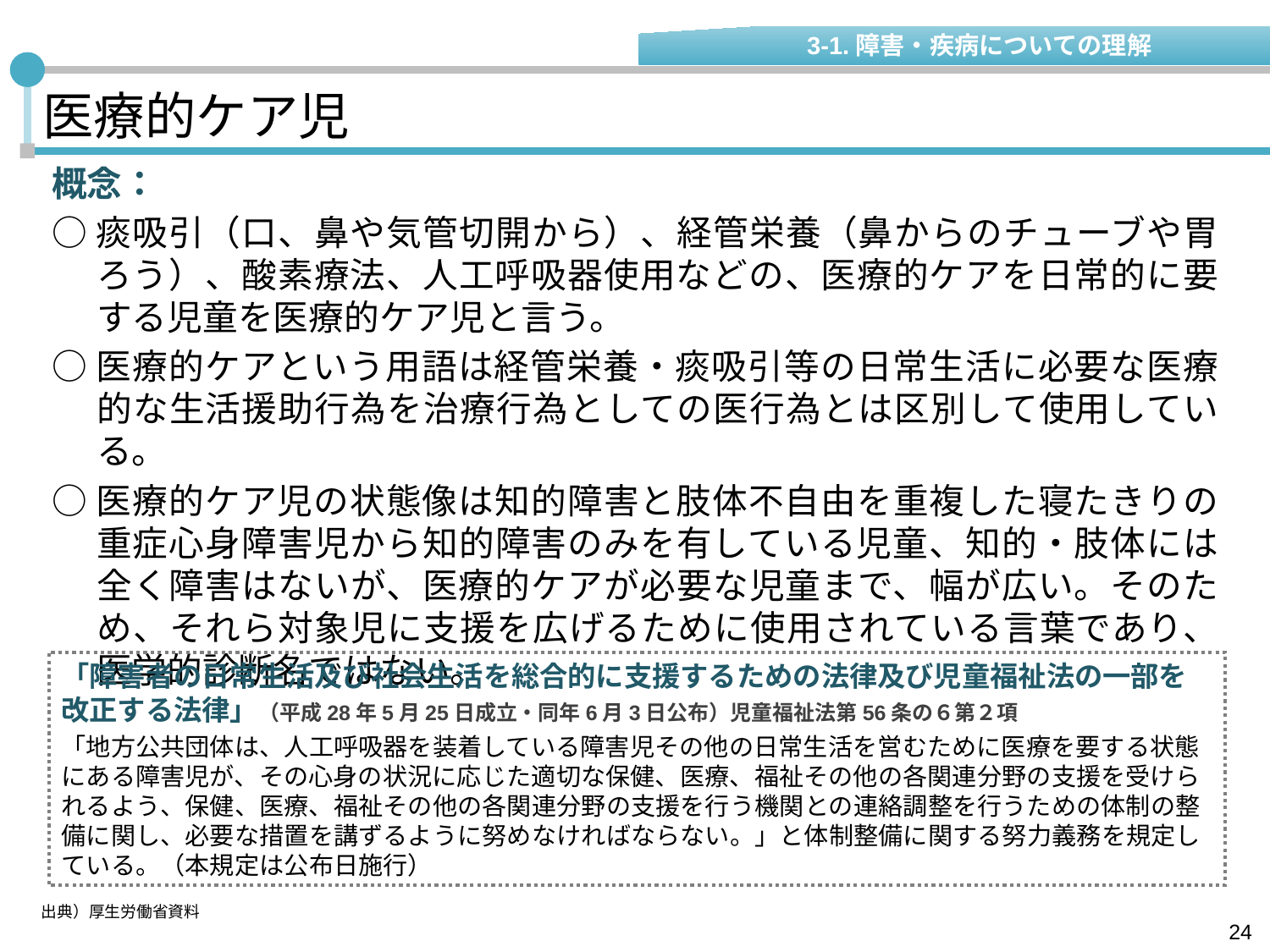

3-1.障害・疾病についての理解
# 医療的ケア児
概念：
○痰吸引（口、鼻や気管切開から）、経管栄養（鼻からのチューブや胃ろう）、酸素療法、人工呼吸器使用などの、医療的ケアを日常的に要する児童を医療的ケア児と言う。
○医療的ケアという用語は経管栄養・痰吸引等の日常生活に必要な医療的な生活援助行為を治療行為としての医行為とは区別して使用している。
○医療的ケア児の状態像は知的障害と肢体不自由を重複した寝たきりの重症心身障害児から知的障害のみを有している児童、知的・肢体には全く障害はないが、医療的ケアが必要な児童まで、幅が広い。そのため、それら対象児に支援を広げるために使用されている言葉であり、医学的診断名ではない。
「障害者の日常生活及び社会生活を総合的に支援するための法律及び児童福祉法の一部を改正する法律」（平成28年5月25日成立・同年6月3日公布）児童福祉法第56条の６第２項
「地方公共団体は、人工呼吸器を装着している障害児その他の日常生活を営むために医療を要する状態にある障害児が、その心身の状況に応じた適切な保健、医療、福祉その他の各関連分野の支援を受けられるよう、保健、医療、福祉その他の各関連分野の支援を行う機関との連絡調整を行うための体制の整備に関し、必要な措置を講ずるように努めなければならない。」と体制整備に関する努力義務を規定している。（本規定は公布日施行）
出典）厚生労働省資料
24